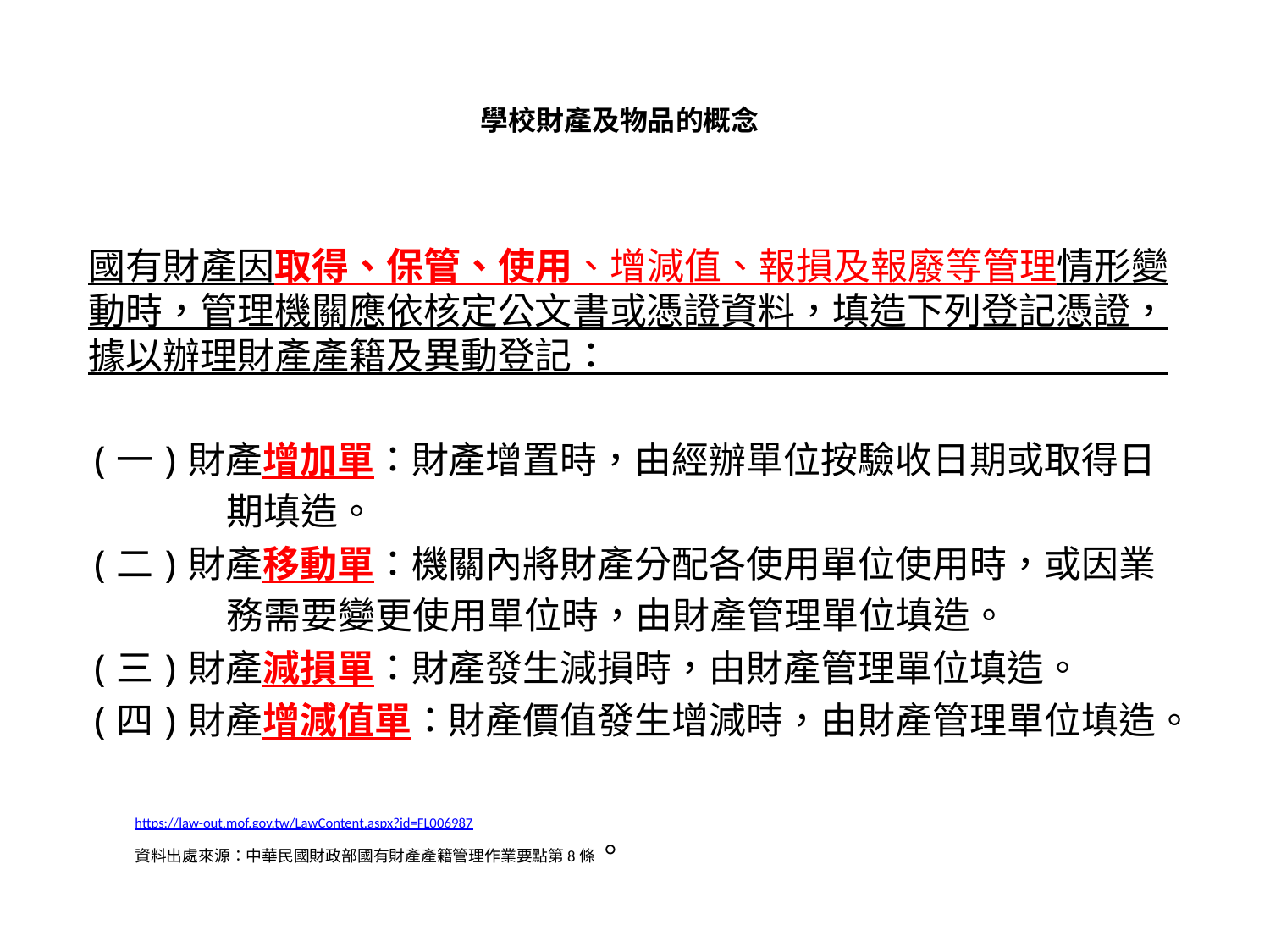

# 學校財產及物品的概念
國有財產因取得、保管、使用、增減值、報損及報廢等管理情形變動時，管理機關應依核定公文書或憑證資料，填造下列登記憑證，據以辦理財產產籍及異動登記：

(一)財產增加單：財產增置時，由經辦單位按驗收日期或取得日
                期填造。
(二)財產移動單：機關內將財產分配各使用單位使用時，或因業
                務需要變更使用單位時，由財產管理單位填造。
(三)財產減損單：財產發生減損時，由財產管理單位填造。
(四)財產增減值單：財產價值發生增減時，由財產管理單位填造。

https://law-out.mof.gov.tw/LawContent.aspx?id=FL006987
資料出處來源：中華民國財政部國有財產產籍管理作業要點第8條。